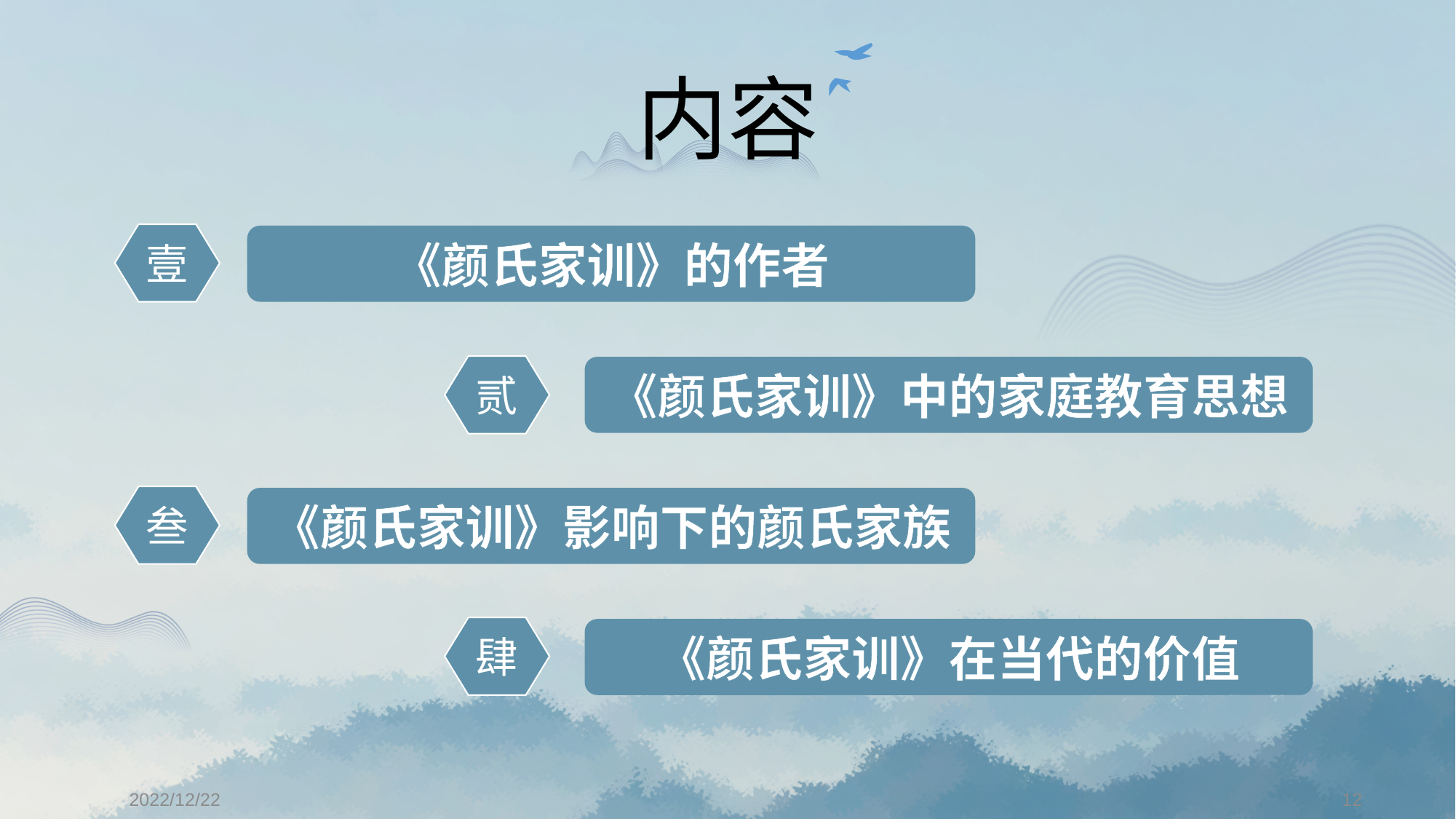

内容
壹
《颜氏家训》的作者
贰
《颜氏家训》中的家庭教育思想
叁
《颜氏家训》影响下的颜氏家族
肆
《颜氏家训》在当代的价值